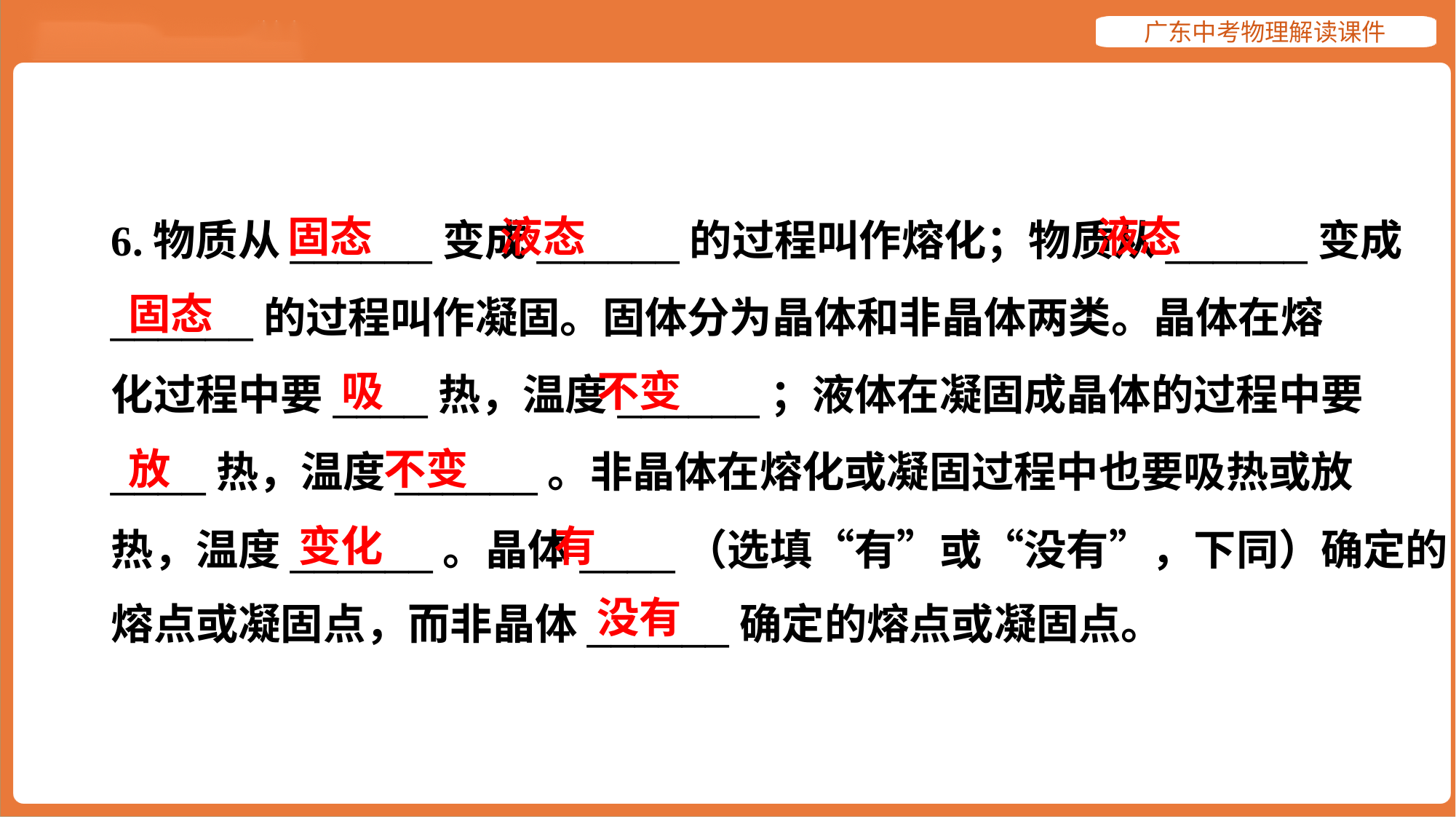

固态
液态
液态
6.物质从______变成______的过程叫作熔化；物质从______变成
______的过程叫作凝固。固体分为晶体和非晶体两类。晶体在熔
化过程中要____热，温度______；液体在凝固成晶体的过程中要
____热，温度______。非晶体在熔化或凝固过程中也要吸热或放
热，温度______。晶体____（选填“有”或“没有”，下同）确定的
熔点或凝固点，而非晶体______确定的熔点或凝固点。
固态
吸
不变
放
不变
变化
有
没有